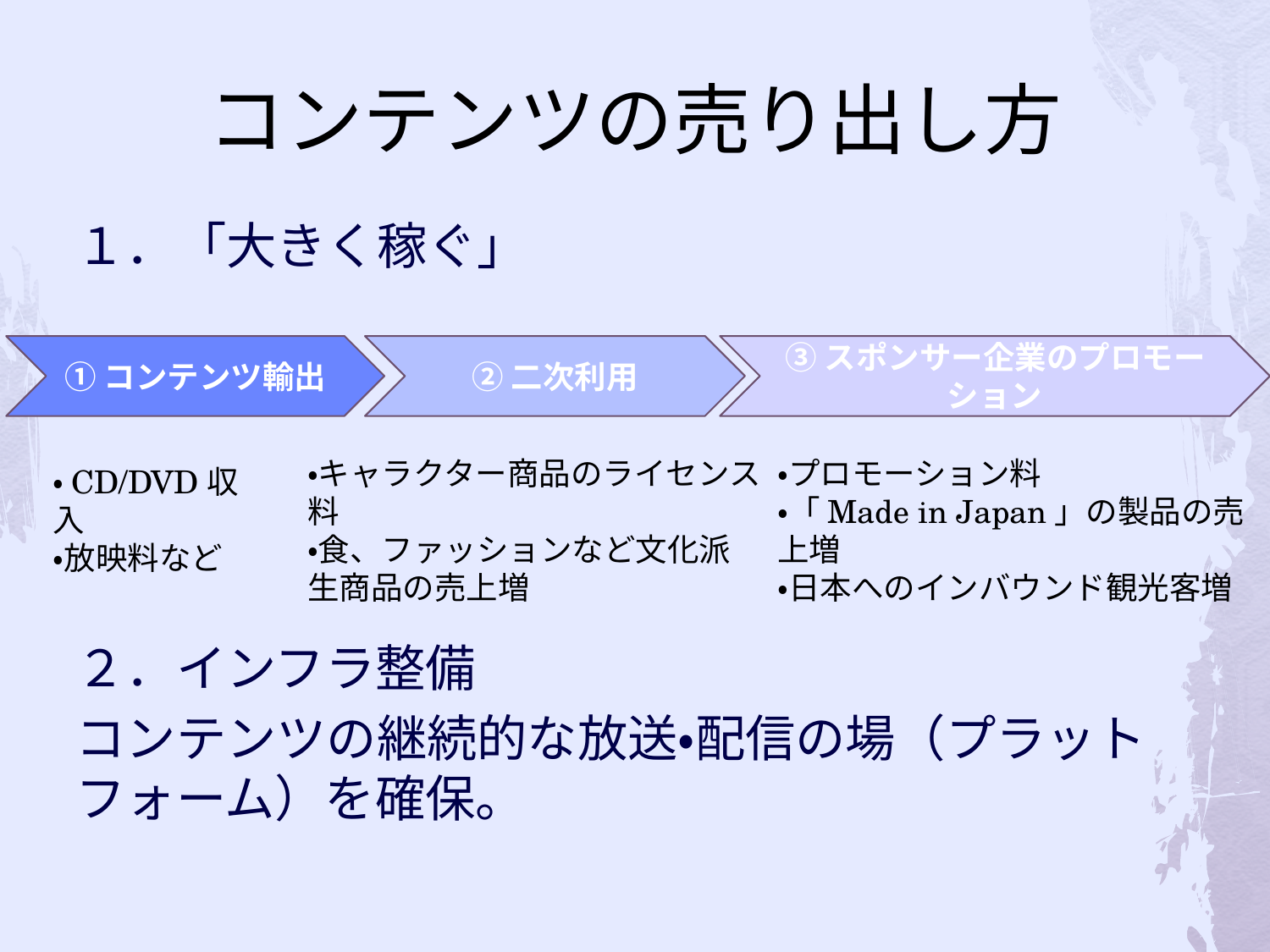

# コンテンツの売り出し方
１．「大きく稼ぐ」

２．インフラ整備
コンテンツの継続的な放送・配信の場（プラットフォーム）を確保。
①コンテンツ輸出
②二次利用
③スポンサー企業のプロモーション
・キャラクター商品のライセンス料
・食、ファッションなど文化派生商品の売上増
・プロモーション料
・「Made in Japan」の製品の売上増
・日本へのインバウンド観光客増
・CD/DVD収入
・放映料など